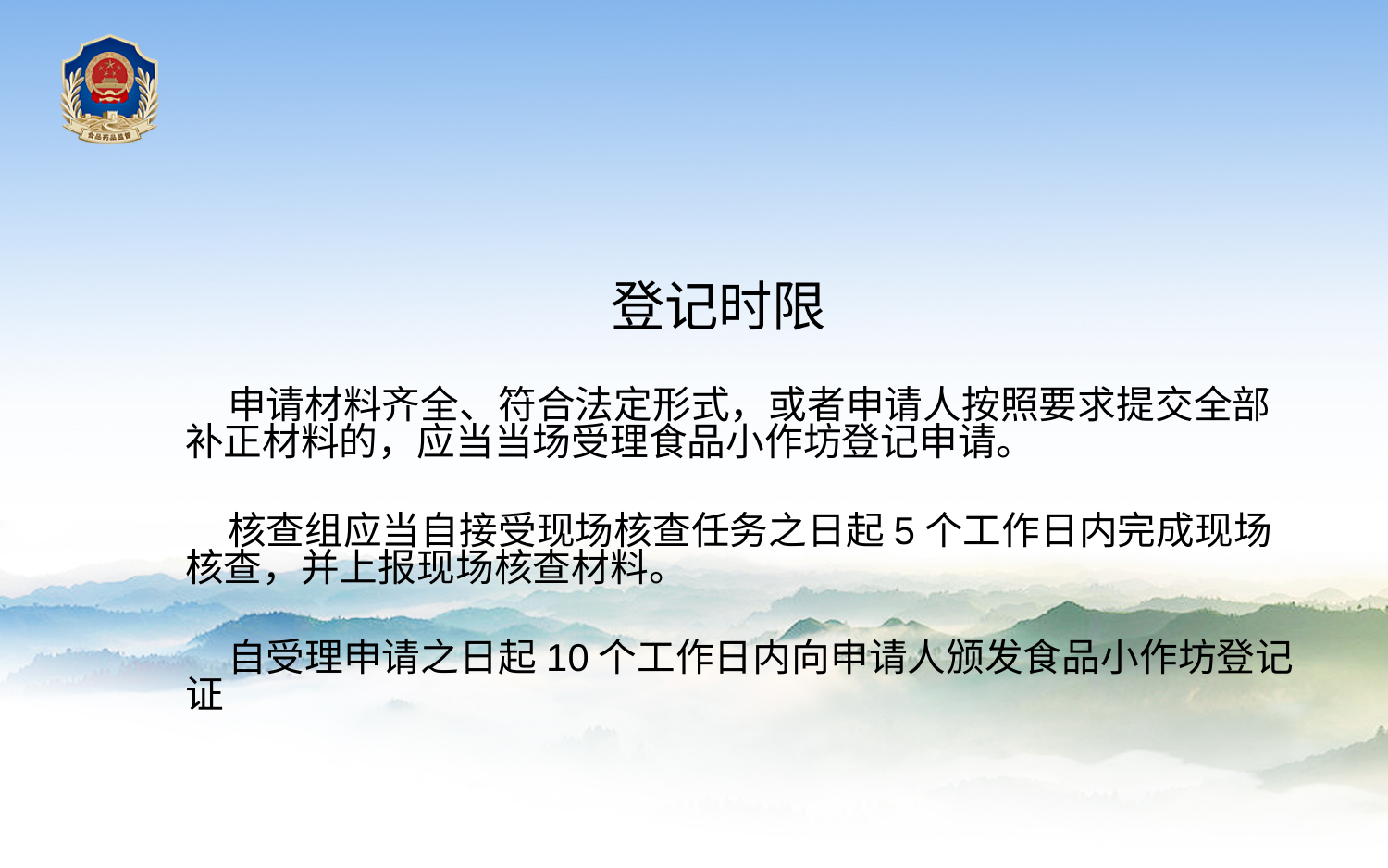

登记时限

          申请材料齐全、符合法定形式，或者申请人按照要求提交全部补正材料的，应当当场受理食品小作坊登记申请。

          核查组应当自接受现场核查任务之日起5个工作日内完成现场核查，并上报现场核查材料。

          自受理申请之日起10个工作日内向申请人颁发食品小作坊登记证